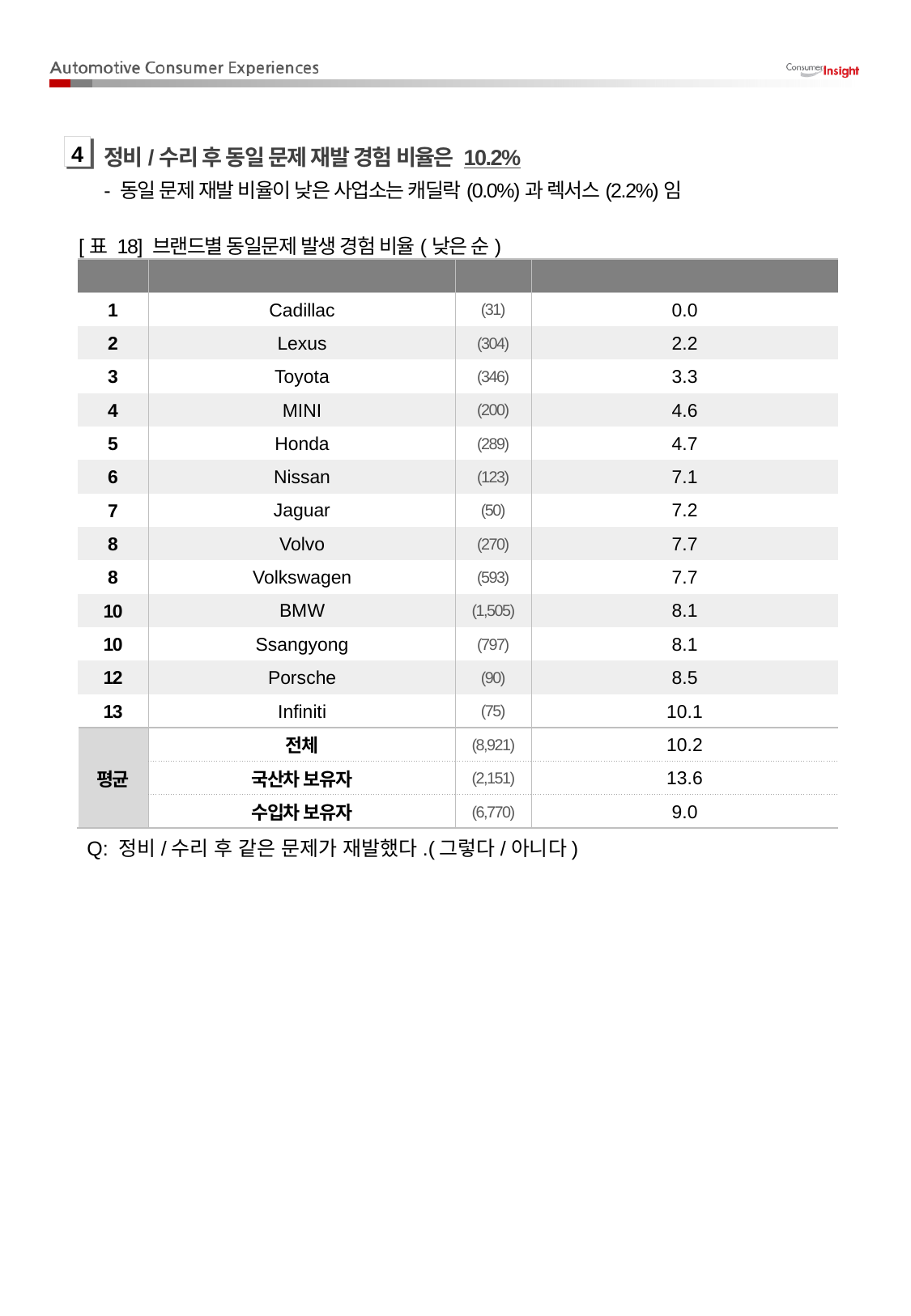

정비/수리 후 동일 문제 재발 경험 비율은 10.2%
- 동일 문제 재발 비율이 낮은 사업소는 캐딜락(0.0%)과 렉서스(2.2%)임
4
[표 18] 브랜드별 동일문제 발생 경험 비율(낮은 순)
| Rank | Brand | (N) | 동일 문제 발생률(%) |
| --- | --- | --- | --- |
| 1 | Cadillac | (31) | 0.0 |
| 2 | Lexus | (304) | 2.2 |
| 3 | Toyota | (346) | 3.3 |
| 4 | MINI | (200) | 4.6 |
| 5 | Honda | (289) | 4.7 |
| 6 | Nissan | (123) | 7.1 |
| 7 | Jaguar | (50) | 7.2 |
| 8 | Volvo | (270) | 7.7 |
| 8 | Volkswagen | (593) | 7.7 |
| 10 | BMW | (1,505) | 8.1 |
| 10 | Ssangyong | (797) | 8.1 |
| 12 | Porsche | (90) | 8.5 |
| 13 | Infiniti | (75) | 10.1 |
| 평균 | 전체 | (8,921) | 10.2 |
|  | 국산차 보유자 | (2,151) | 13.6 |
|  | 수입차 보유자 | (6,770) | 9.0 |
Q: 정비/수리 후 같은 문제가 재발했다.(그렇다/아니다)